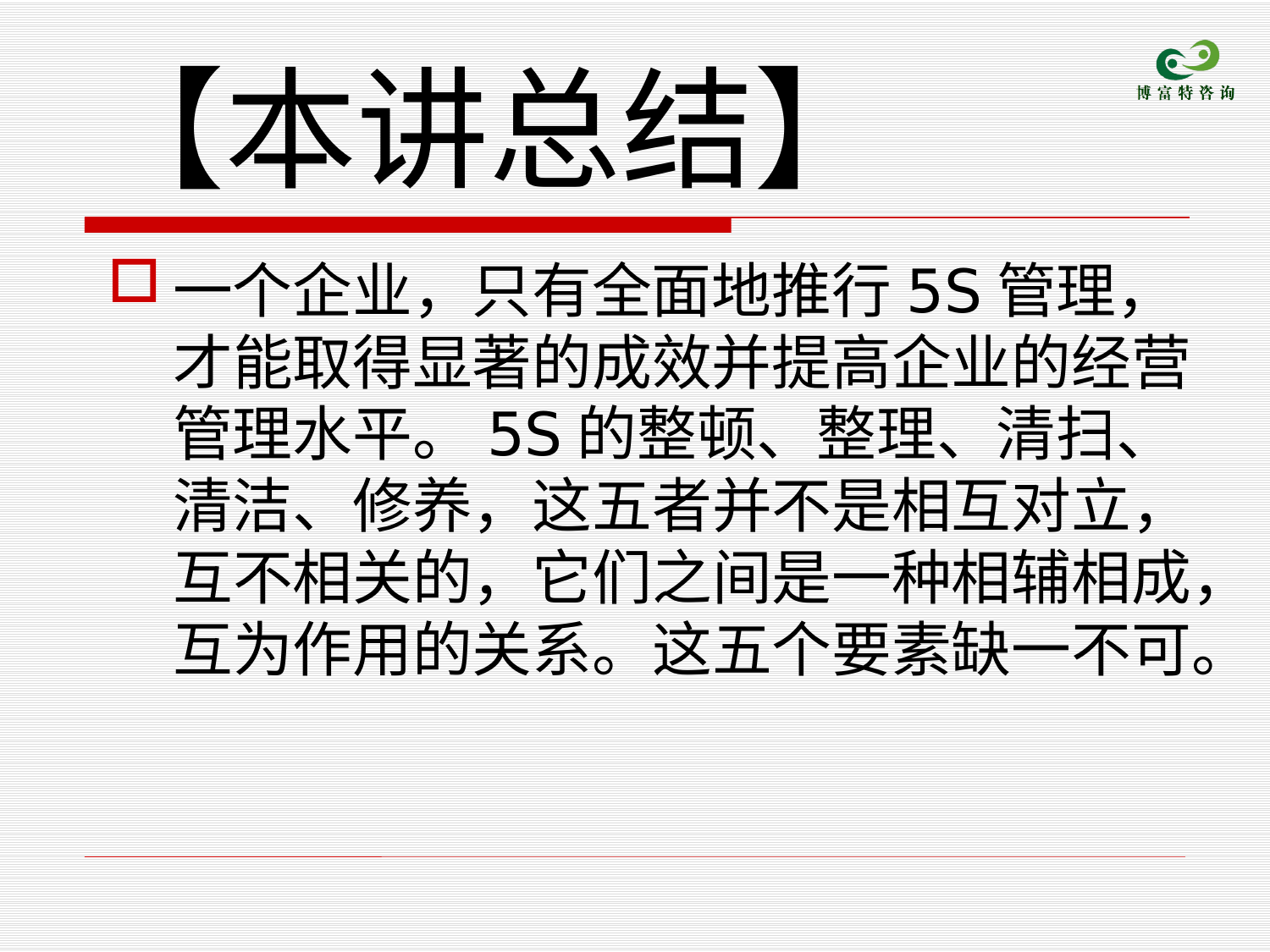

# 【本讲总结】
一个企业，只有全面地推行5S管理，才能取得显著的成效并提高企业的经营管理水平。5S的整顿、整理、清扫、清洁、修养，这五者并不是相互对立，互不相关的，它们之间是一种相辅相成，互为作用的关系。这五个要素缺一不可。
94